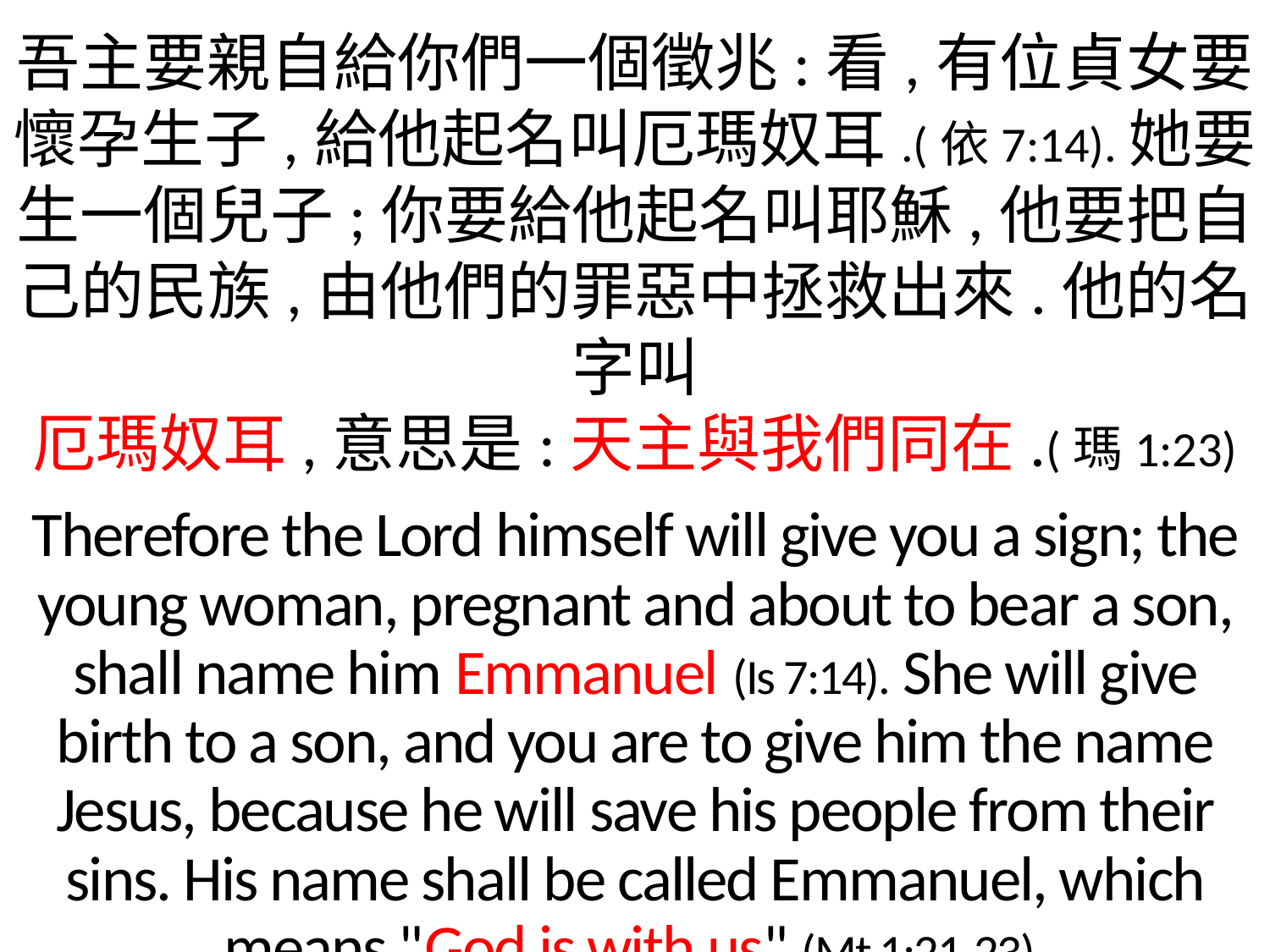

吾主要親自給你們一個徵兆:看,有位貞女要懷孕生子,給他起名叫厄瑪奴耳.(依7:14).她要生一個兒子;你要給他起名叫耶穌,他要把自己的民族,由他們的罪惡中拯救出來.他的名字叫
厄瑪奴耳,意思是:天主與我們同在.(瑪1:23)
Therefore the Lord himself will give you a sign; the young woman, pregnant and about to bear a son, shall name him Emmanuel (Is 7:14). She will give birth to a son, and you are to give him the name Jesus, because he will save his people from their sins. His name shall be called Emmanuel, which means "God is with us" (Mt 1:21-23).